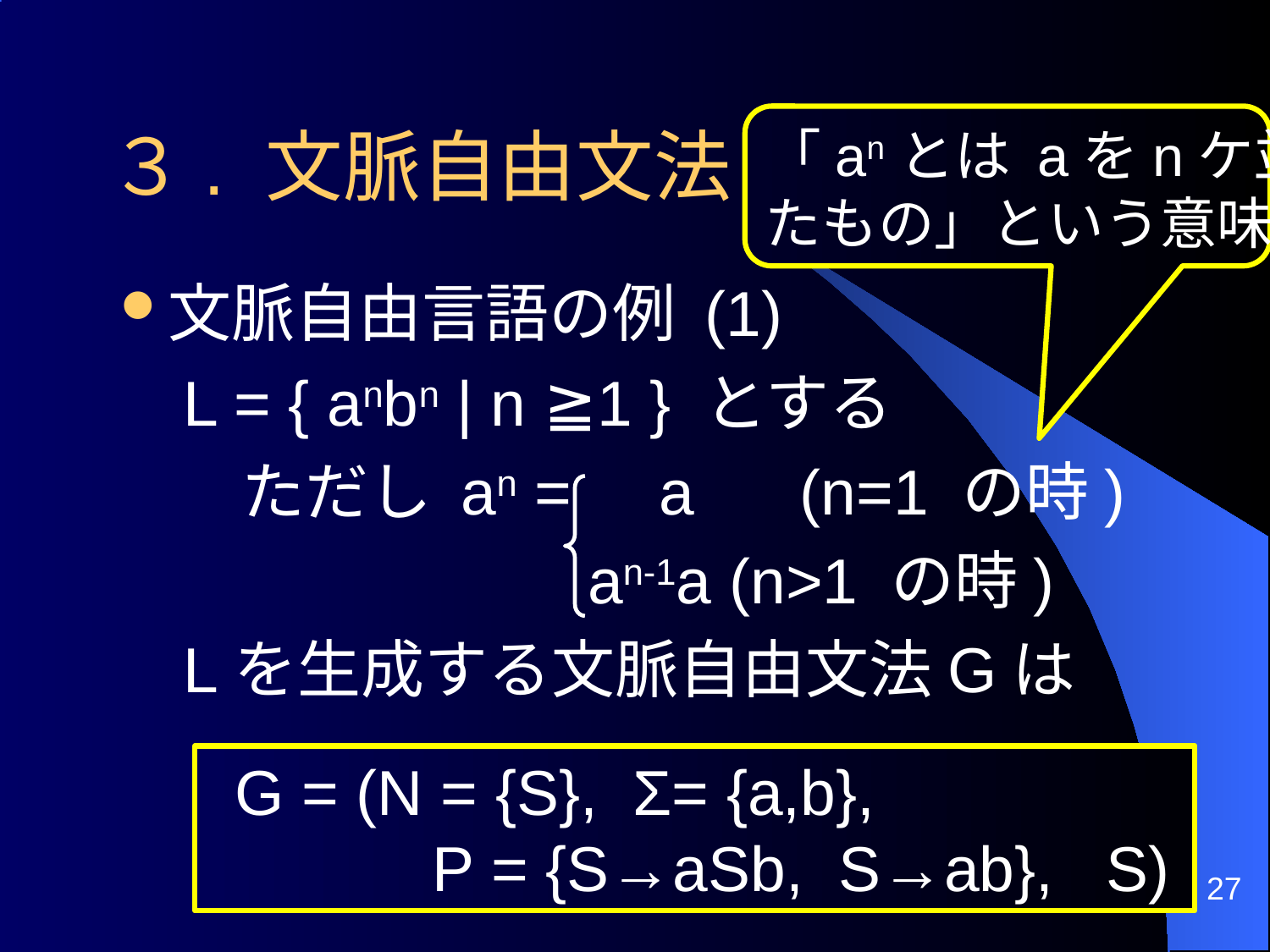

# ３. 文脈自由文法
「anとは aをnケ並べ
たもの」という意味
文脈自由言語の例 (1)
L = { anbn | n ≧1 } とする
   ただし an =     a      (n=1 の時)
                       an-1a (n>1 の時)
Lを生成する文脈自由文法Gは

 G = (N = {S},  Σ= {a,b},
          P = {S→aSb,  S→ab},   S)
27